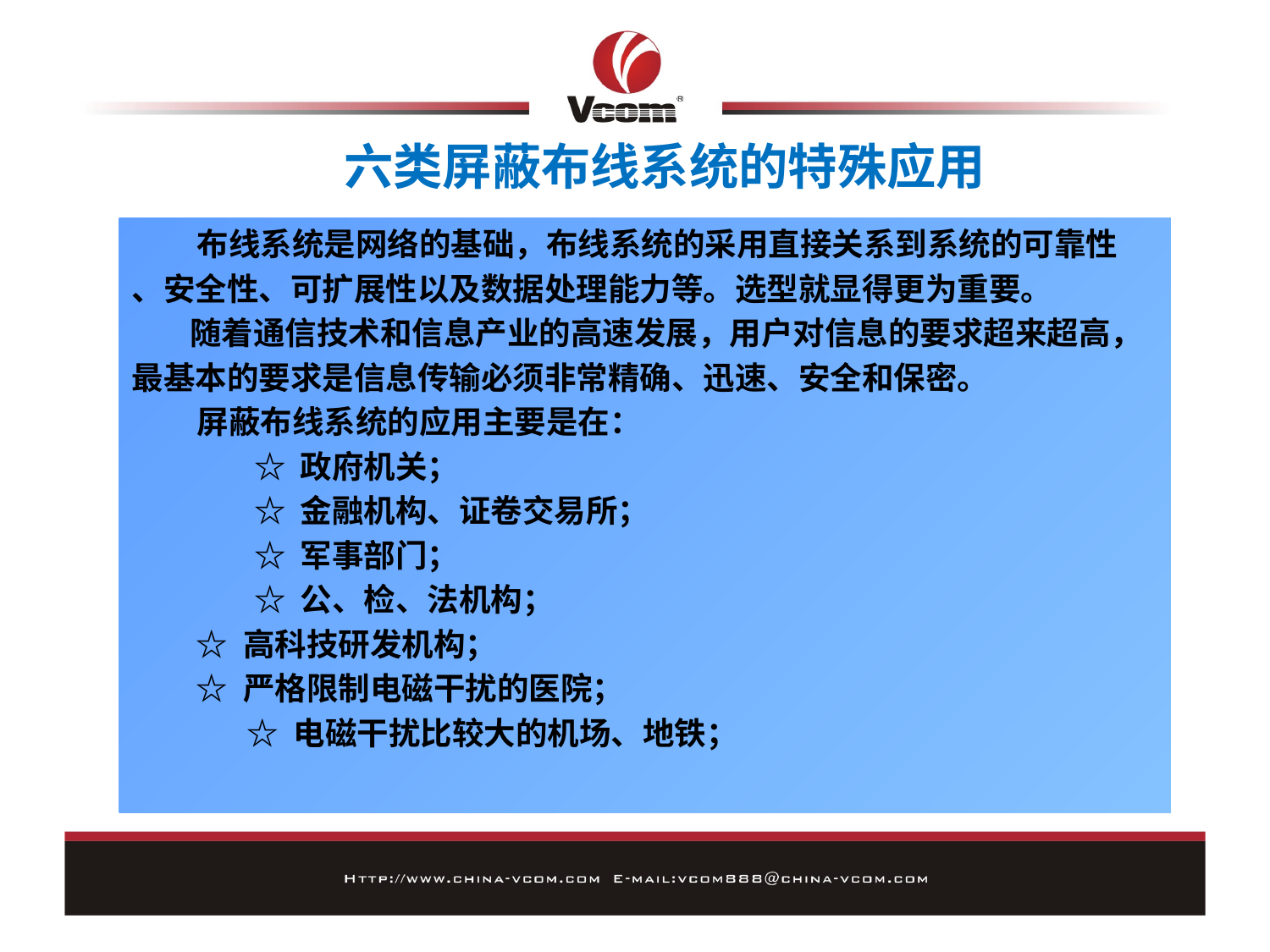

# 六类屏蔽布线系统的特殊应用
        布线系统是网络的基础，布线系统的采用直接关系到系统的可靠性
、安全性、可扩展性以及数据处理能力等。选型就显得更为重要。
       随着通信技术和信息产业的高速发展，用户对信息的要求超来超高，
最基本的要求是信息传输必须非常精确、迅速、安全和保密。
        屏蔽布线系统的应用主要是在：
                 ☆ 政府机关；
                 ☆ 金融机构、证卷交易所；
                 ☆ 军事部门；
                 ☆ 公、检、法机构；
         ☆ 高科技研发机构；
         ☆ 严格限制电磁干扰的医院；
                ☆ 电磁干扰比较大的机场、地铁；